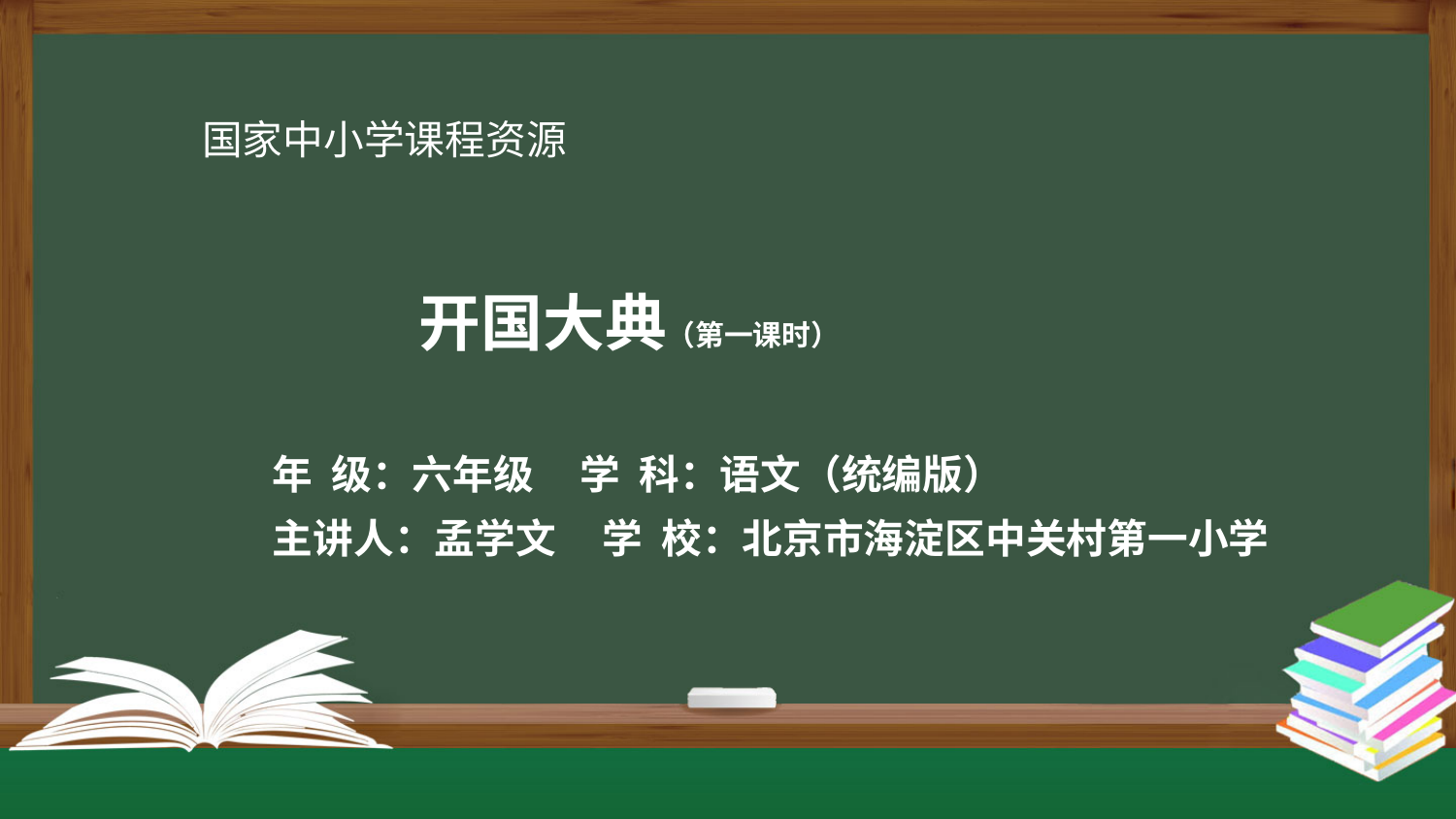

国家中小学课程资源
# 开国大典（第一课时）
年  级：六年级     学  科：语文（统编版）
主讲人：孟学文     学  校：北京市海淀区中关村第一小学